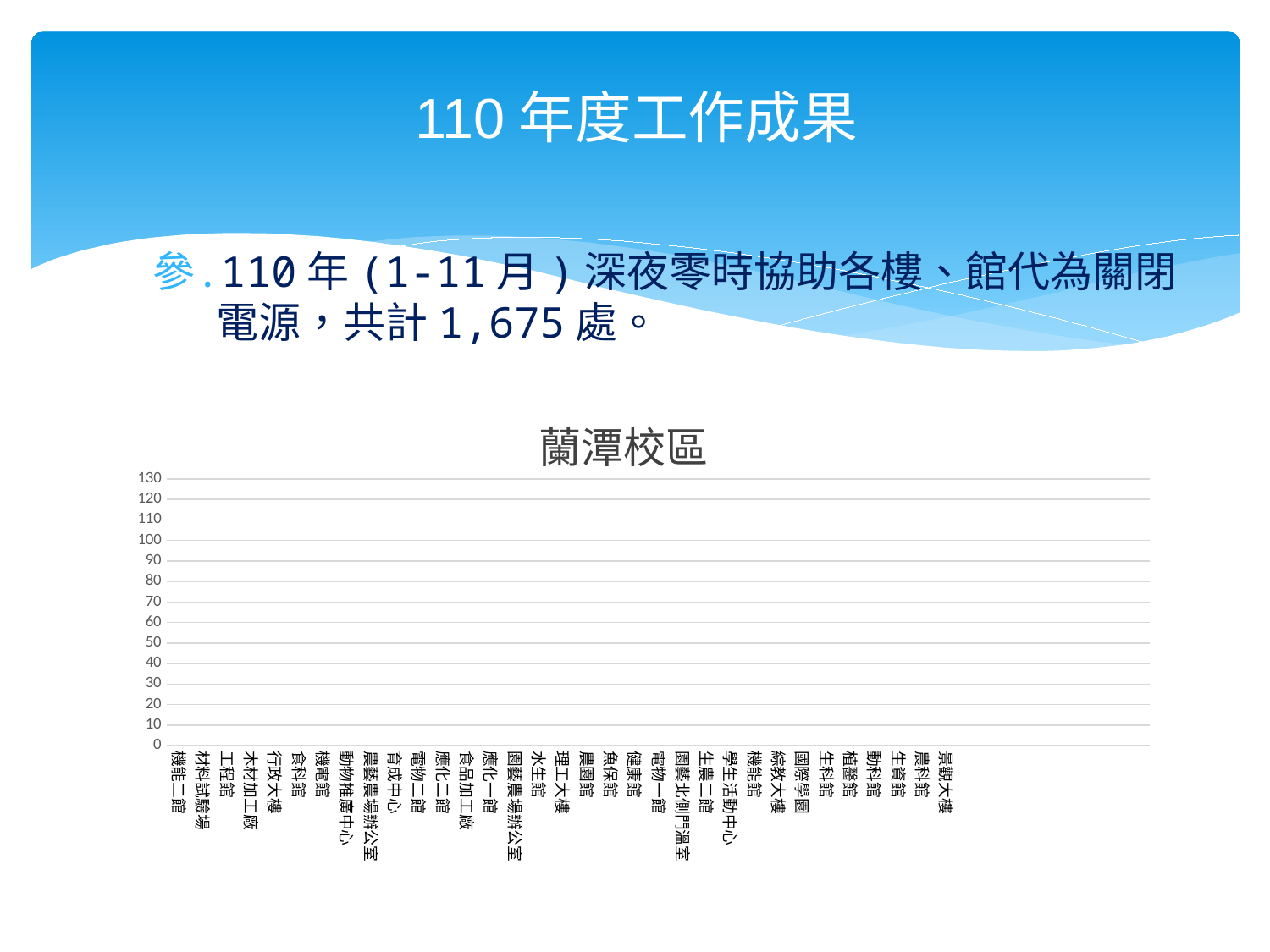

# 110年度工作成果
110年(1-11月)深夜零時協助各樓、館代為關閉電源，共計1,675處。

### Chart

| Category | 次數 | 欄1 | 欄2 | 欄3 |
|---|---|---|---|---|
| 機能二館 | 2.0 | None | None | None |
| 材料試驗場 | 2.0 | None | None | None |
| 工程館 | 2.0 | None | None | None |
| 木材加工廠 | 2.0 | None | None | None |
| 行政大樓 | 3.0 | None | None | None |
| 食科館 | 3.0 | None | None | None |
| 機電館 | 3.0 | None | None | None |
| 動物推廣中心 | 4.0 | None | None | None |
| 農藝農場辦公室 | 5.0 | None | None | None |
| 育成中心 | 6.0 | None | None | None |
| 電物二館 | 8.0 | None | None | None |
| 應化二館 | 7.0 | None | None | None |
| 食品加工廠 | 8.0 | None | None | None |
| 應化一館 | 8.0 | None | None | None |
| 園藝農場辦公室 | 10.0 | None | None | None |
| 水生館 | 10.0 | None | None | None |
| 理工大樓 | 16.0 | None | None | None |
| 農園館 | 19.0 | None | None | None |
| 魚保館 | 21.0 | None | None | None |
| 健康館 | 25.0 | None | None | None |
| 電物一館 | 29.0 | None | None | None |
| 園藝北側門溫室 | 30.0 | None | None | None |
| 生農二館 | 33.0 | None | None | None |
| 學生活動中心 | 40.0 | None | None | None |
| 機能館 | 43.0 | None | None | None |
| 綜教大樓 | 61.0 | None | None | None |
| 國際學園 | 63.0 | None | None | None |
| 生科館 | 65.0 | None | None | None |
| 植醫館 | 74.0 | None | None | None |
| 動科館 | 75.0 | None | None | None |
| 生資館 | 89.0 | None | None | None |
| 農科館 | 100.0 | None | None | None |
| 景觀大樓 | 123.0 | None | None | None |
蘭潭校區